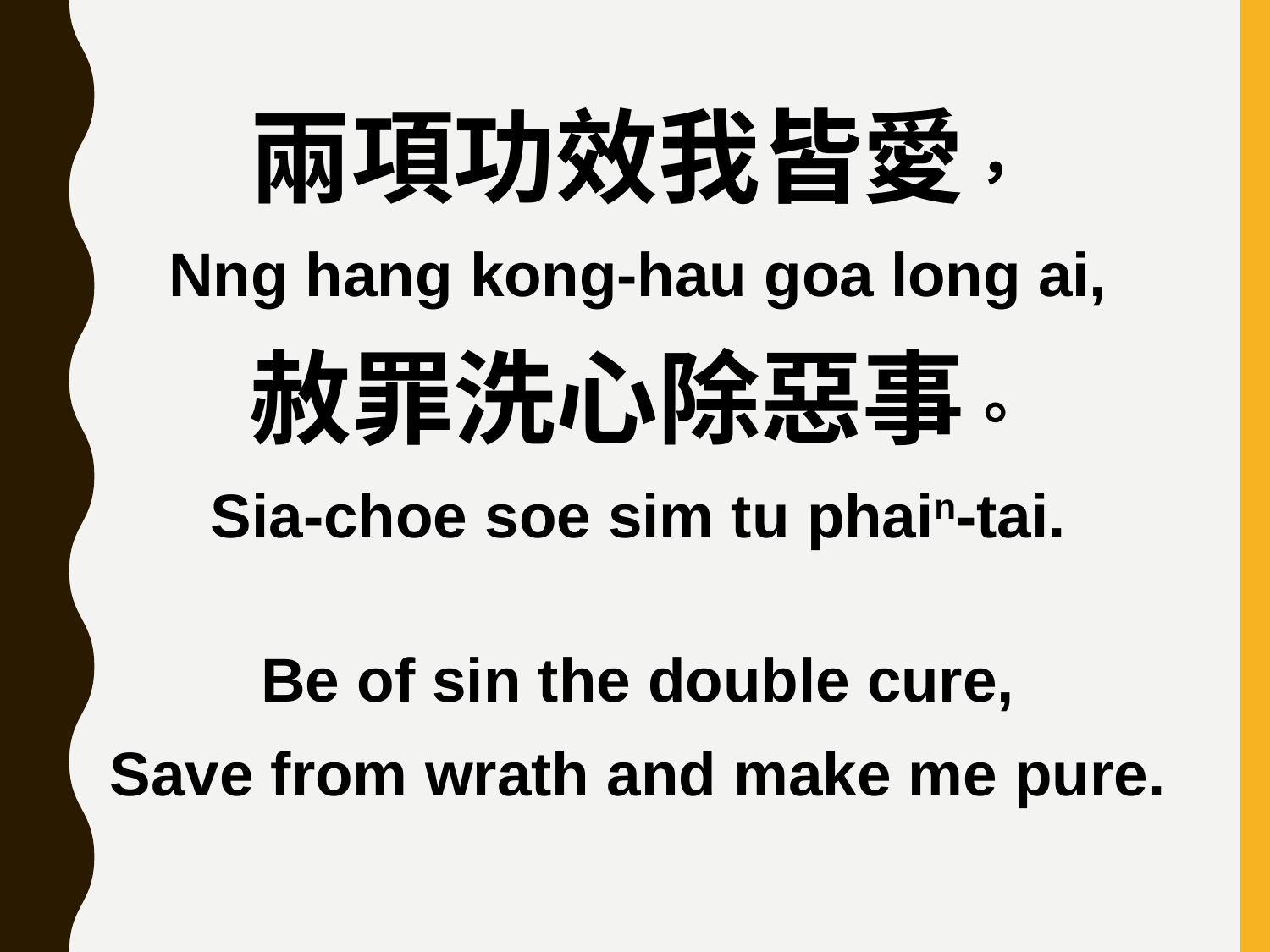

兩項功效我皆愛，
Nng hang kong-hau goa long ai,
赦罪洗心除惡事。
Sia-choe soe sim tu phain-tai.

Be of sin the double cure,
Save from wrath and make me pure.